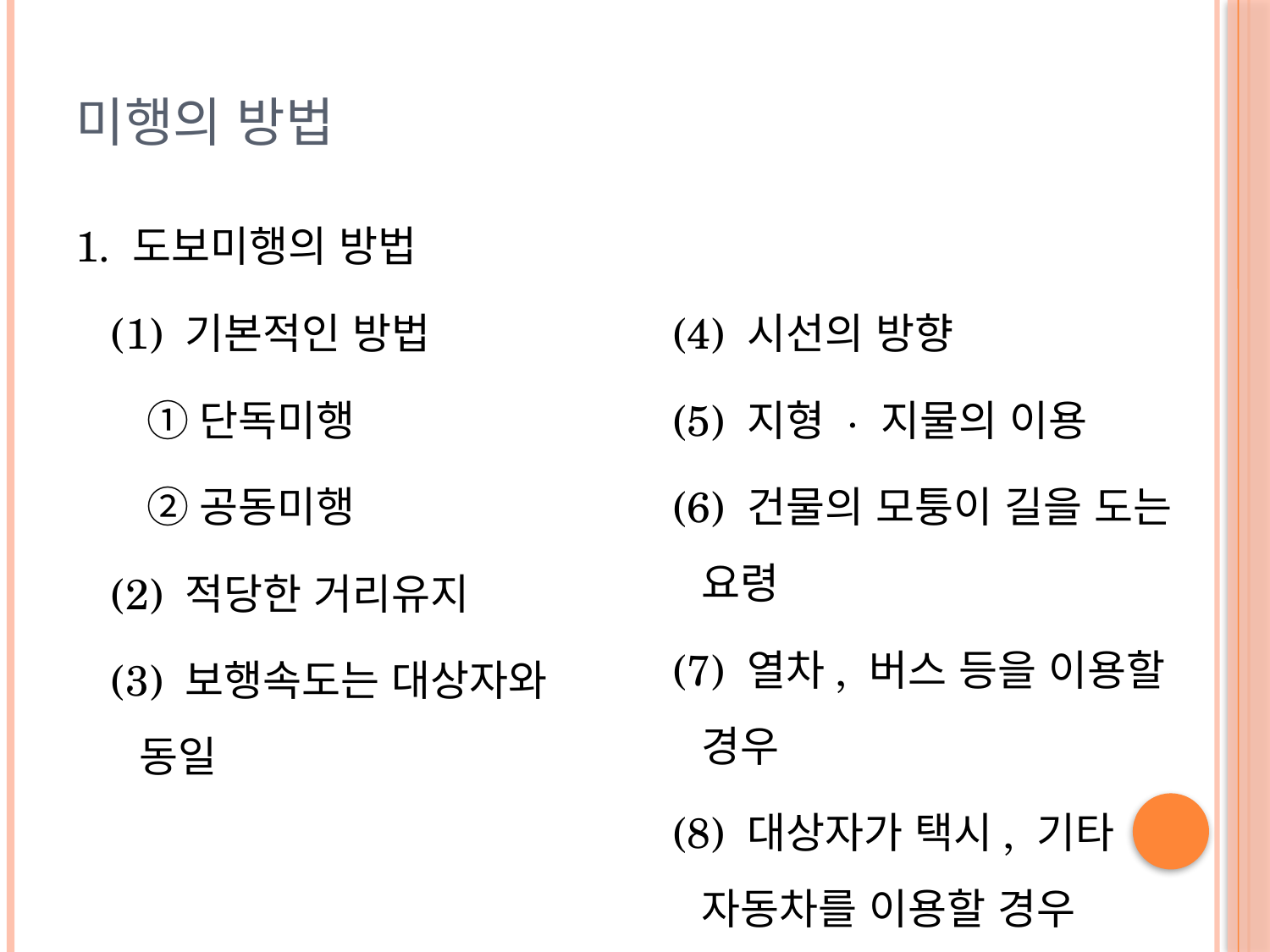

# 미행의 방법
1. 도보미행의 방법
   (1) 기본적인 방법
      ①단독미행
      ②공동미행
   (2) 적당한 거리유지
   (3) 보행속도는 대상자와 동일

   (4) 시선의 방향
   (5) 지형 · 지물의 이용
   (6) 건물의 모퉁이 길을 도는 요령
   (7) 열차, 버스 등을 이용할 경우
   (8) 대상자가 택시, 기타 자동차를 이용할 경우